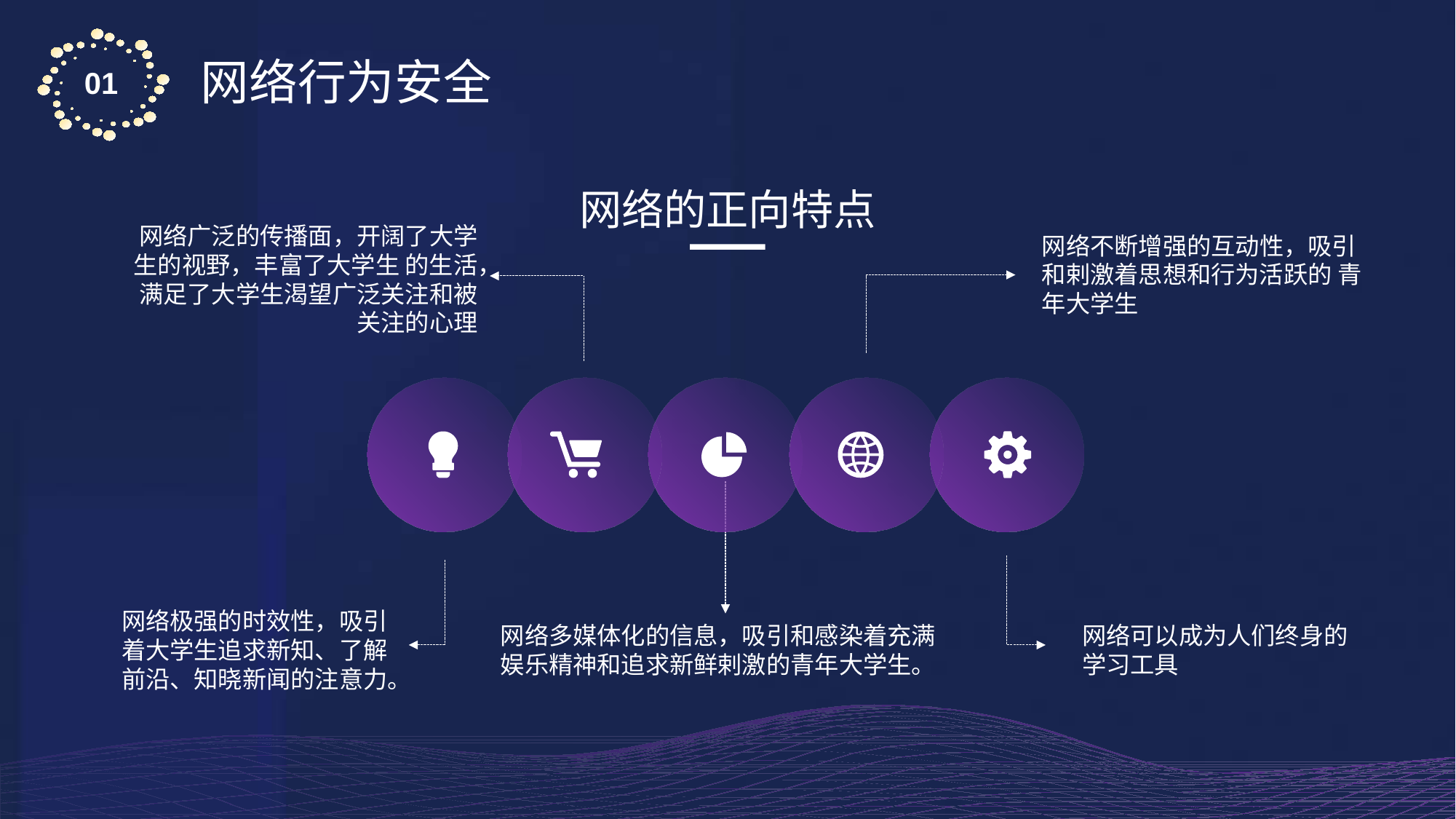

网络的正向特点
网络广泛的传播面，开阔了大学生的视野，丰富了大学生 的生活，满足了大学生渴望广泛关注和被关注的心理
网络不断增强的互动性，吸引和剌激着思想和行为活跃的 青年大学生

网络极强的时效性，吸引着大学生追求新知、了解前沿、知晓新闻的注意力。
网络多媒体化的信息，吸引和感染着充满娱乐精神和追求新鲜剌激的青年大学生。
网络可以成为人们终身的学习工具